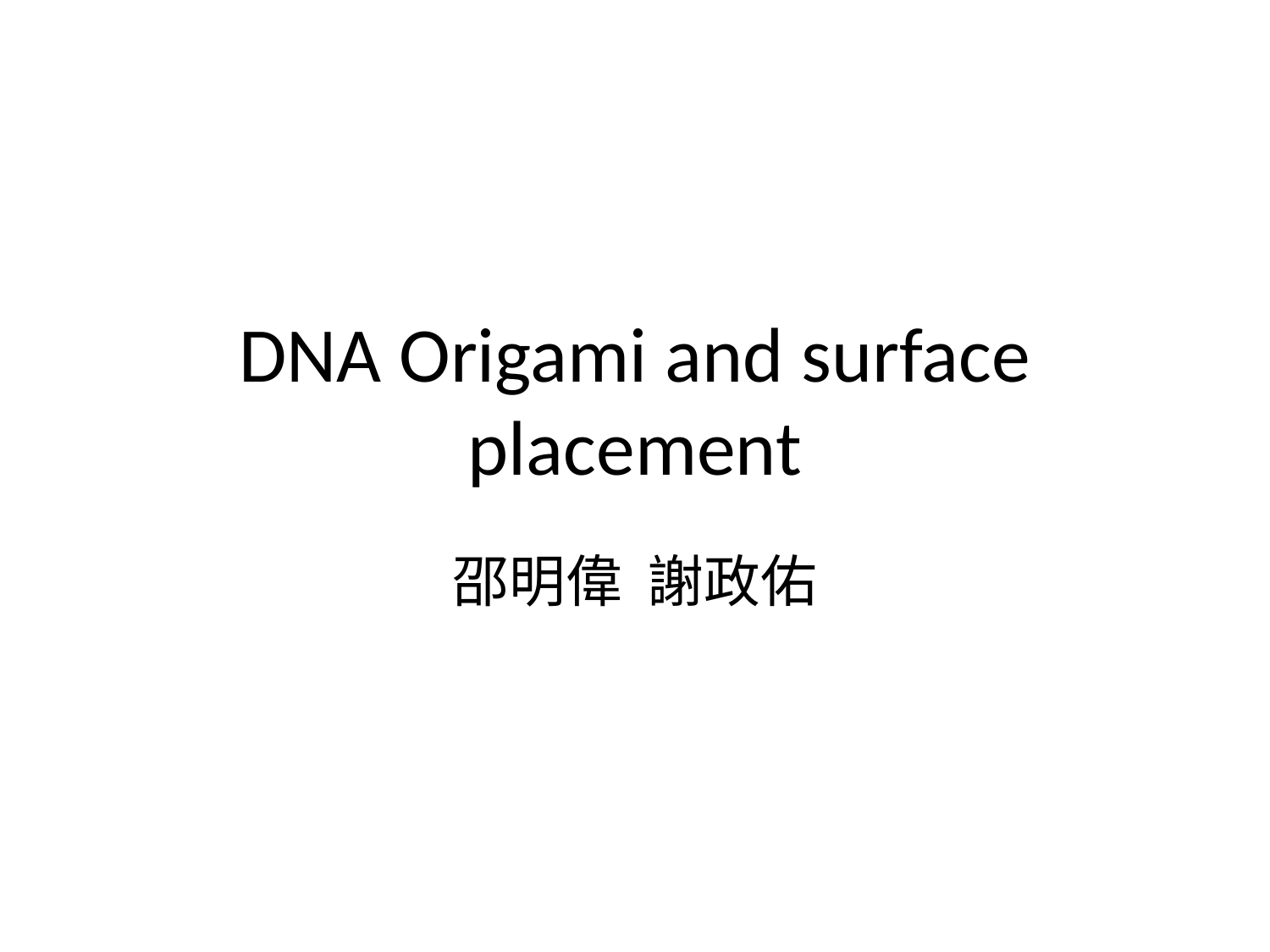

# DNA Origami and surface placement
邵明偉  謝政佑